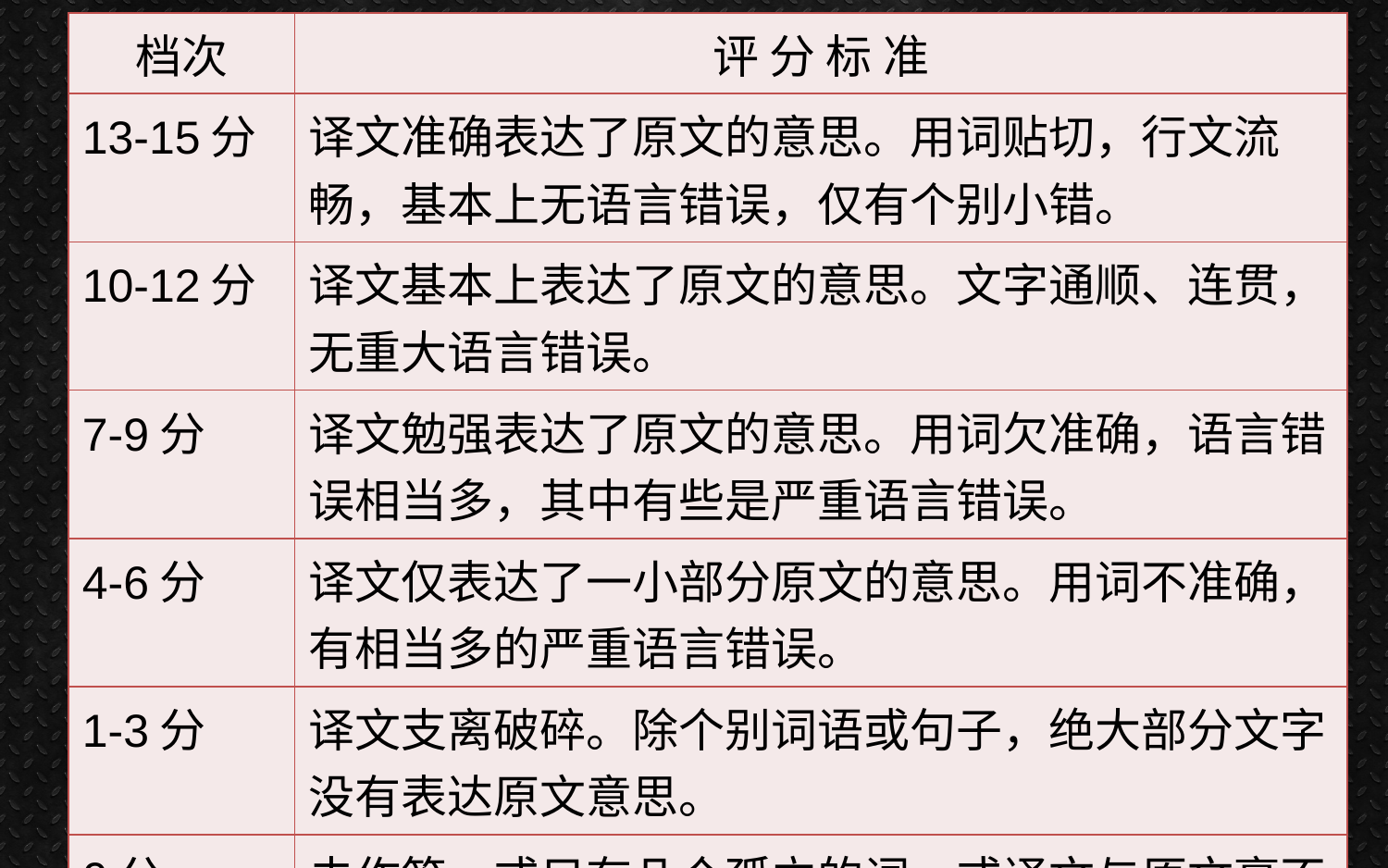

| 档次 | 评 分 标 准 |
| --- | --- |
| 13-15分 | 译文准确表达了原文的意思。用词贴切，行文流畅，基本上无语言错误，仅有个别小错。 |
| 10-12分 | 译文基本上表达了原文的意思。文字通顺、连贯，无重大语言错误。 |
| 7-9分 | 译文勉强表达了原文的意思。用词欠准确，语言错误相当多，其中有些是严重语言错误。 |
| 4-6分 | 译文仅表达了一小部分原文的意思。用词不准确，有相当多的严重语言错误。 |
| 1-3分 | 译文支离破碎。除个别词语或句子，绝大部分文字没有表达原文意思。 |
| 0分 | 未作答，或只有几个孤立的词，或译文与原文毫不相关。 |